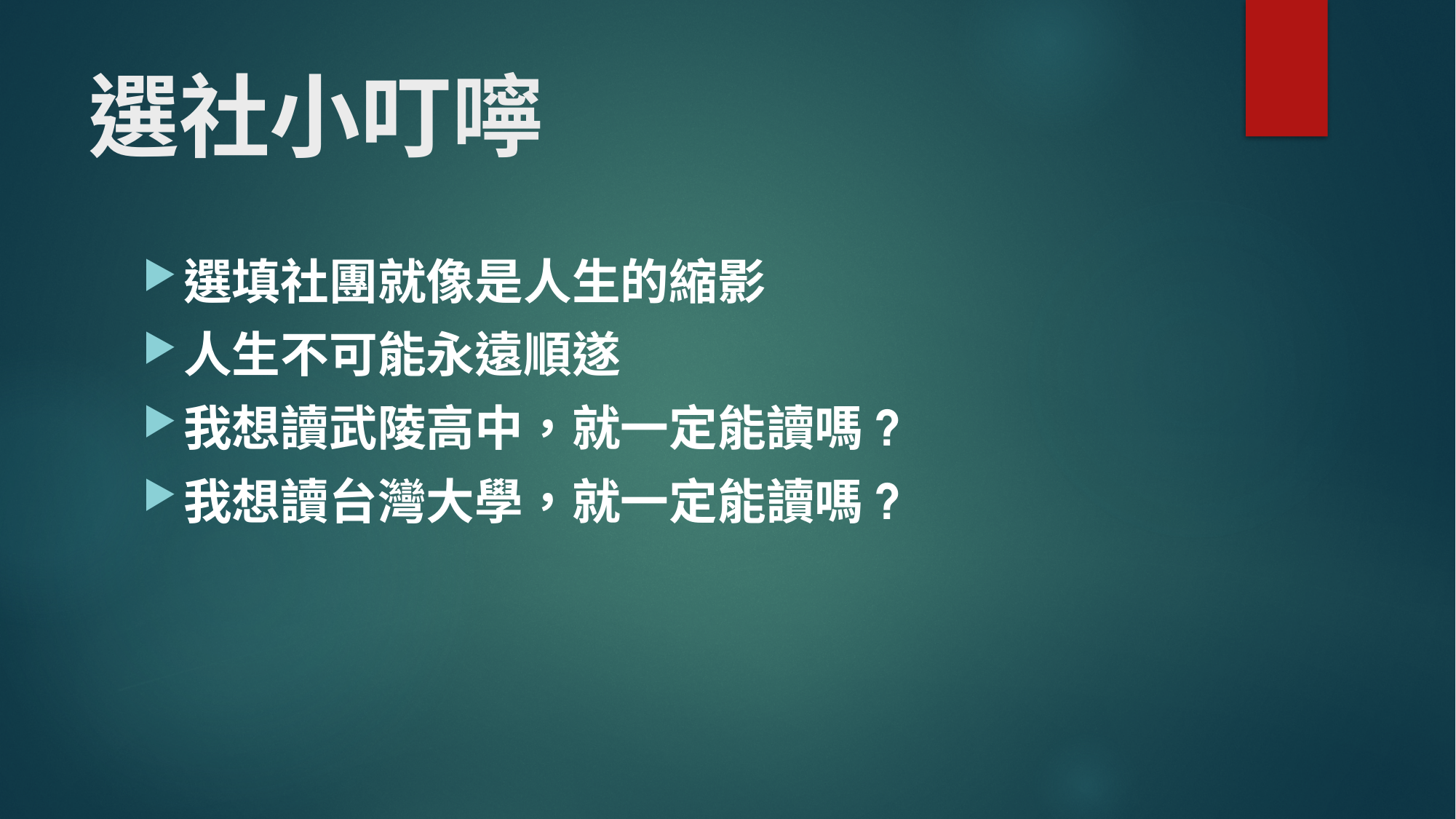

# 選社小叮嚀
選填社團就像是人生的縮影
人生不可能永遠順遂
我想讀武陵高中，就一定能讀嗎?
我想讀台灣大學，就一定能讀嗎?